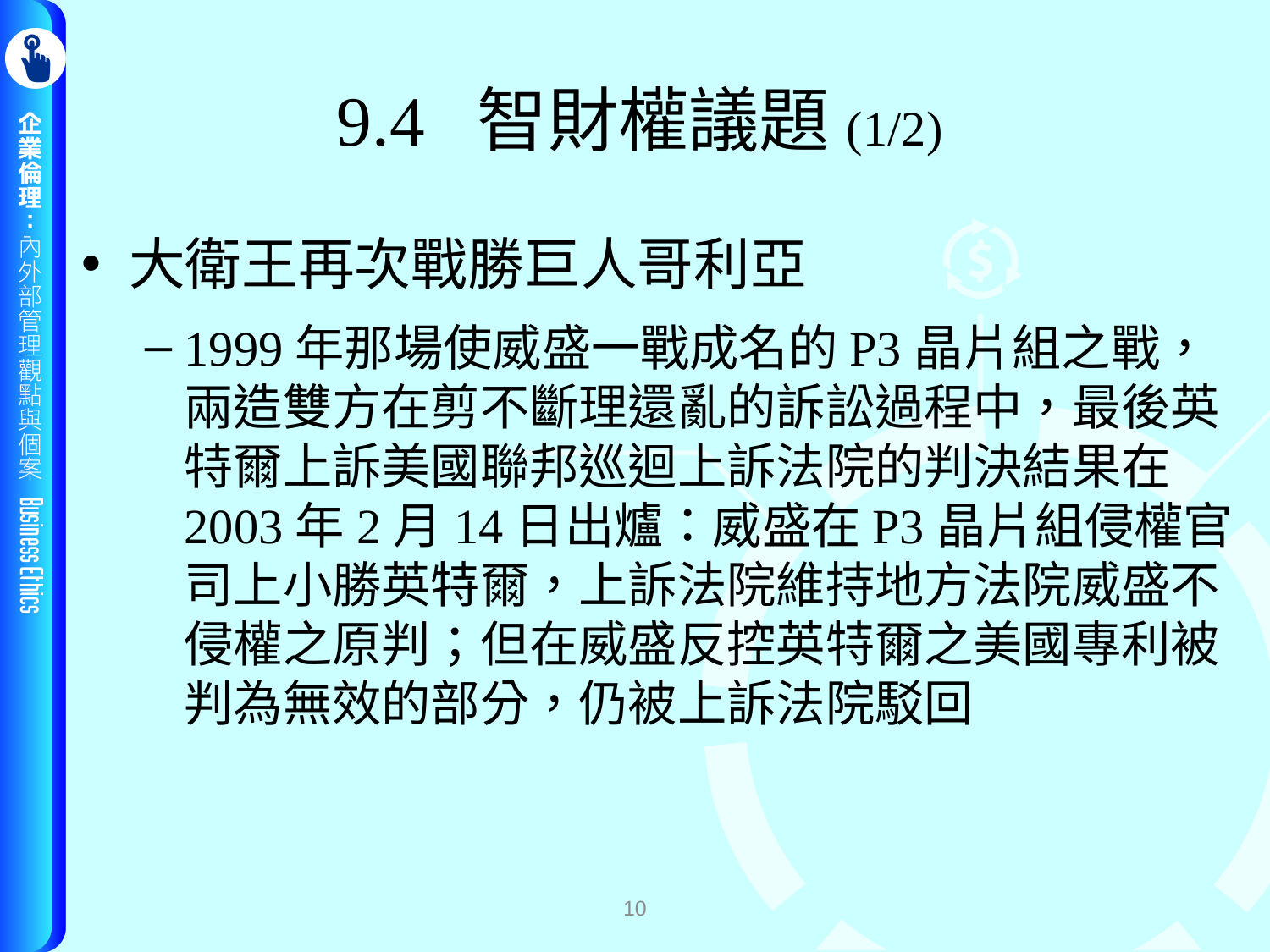

# 9.4  智財權議題(1/2)
大衛王再次戰勝巨人哥利亞
1999年那場使威盛一戰成名的P3晶片組之戰，兩造雙方在剪不斷理還亂的訴訟過程中，最後英特爾上訴美國聯邦巡迴上訴法院的判決結果在2003年2月14日出爐：威盛在P3晶片組侵權官司上小勝英特爾，上訴法院維持地方法院威盛不侵權之原判；但在威盛反控英特爾之美國專利被判為無效的部分，仍被上訴法院駁回
10